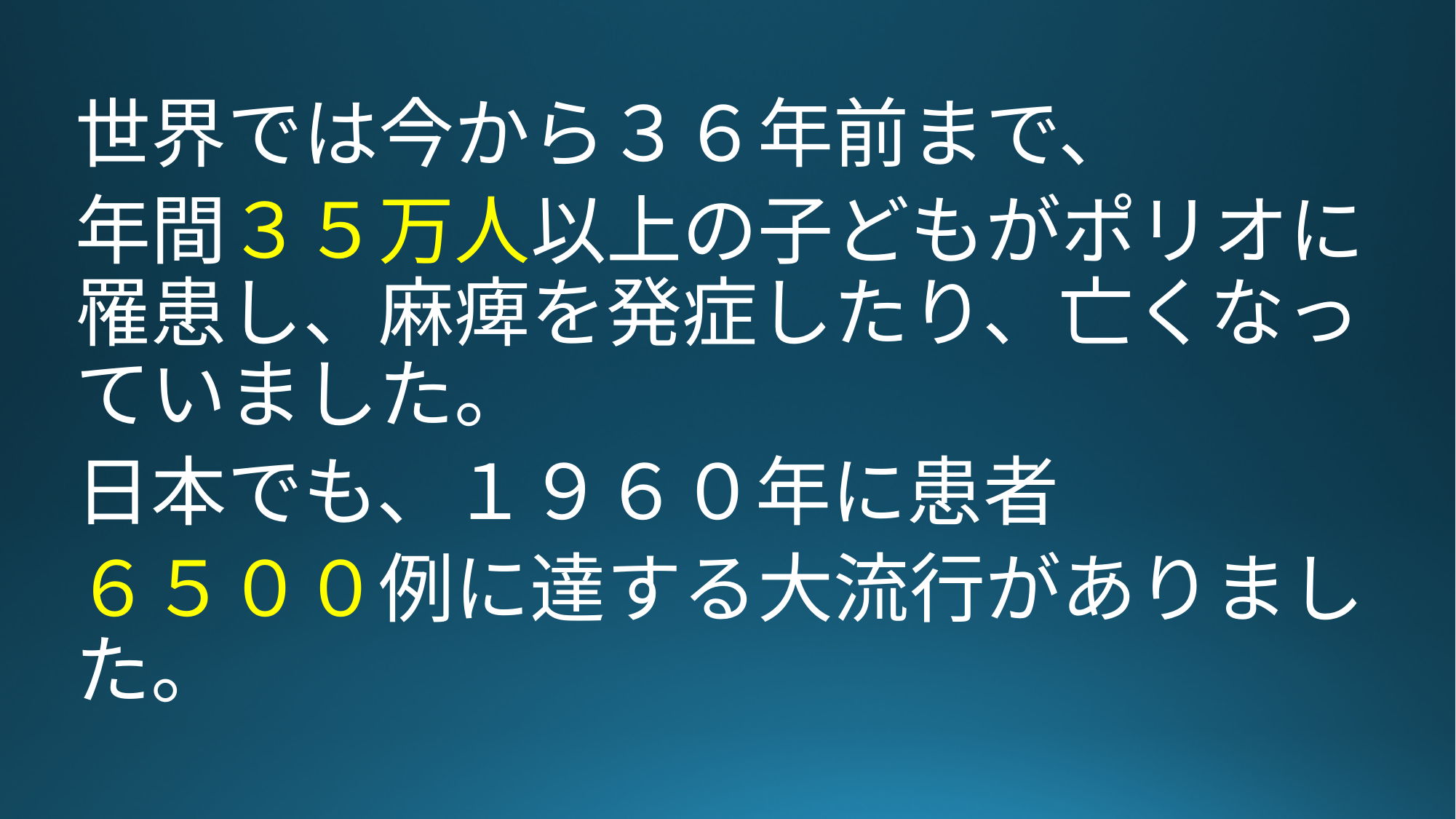

#
世界では今から３６年前まで、
年間３５万人以上の子どもがポリオに罹患し、麻痺を発症したり、亡くなっていました。
日本でも、１９６０年に患者
６５００例に達する大流行がありました。